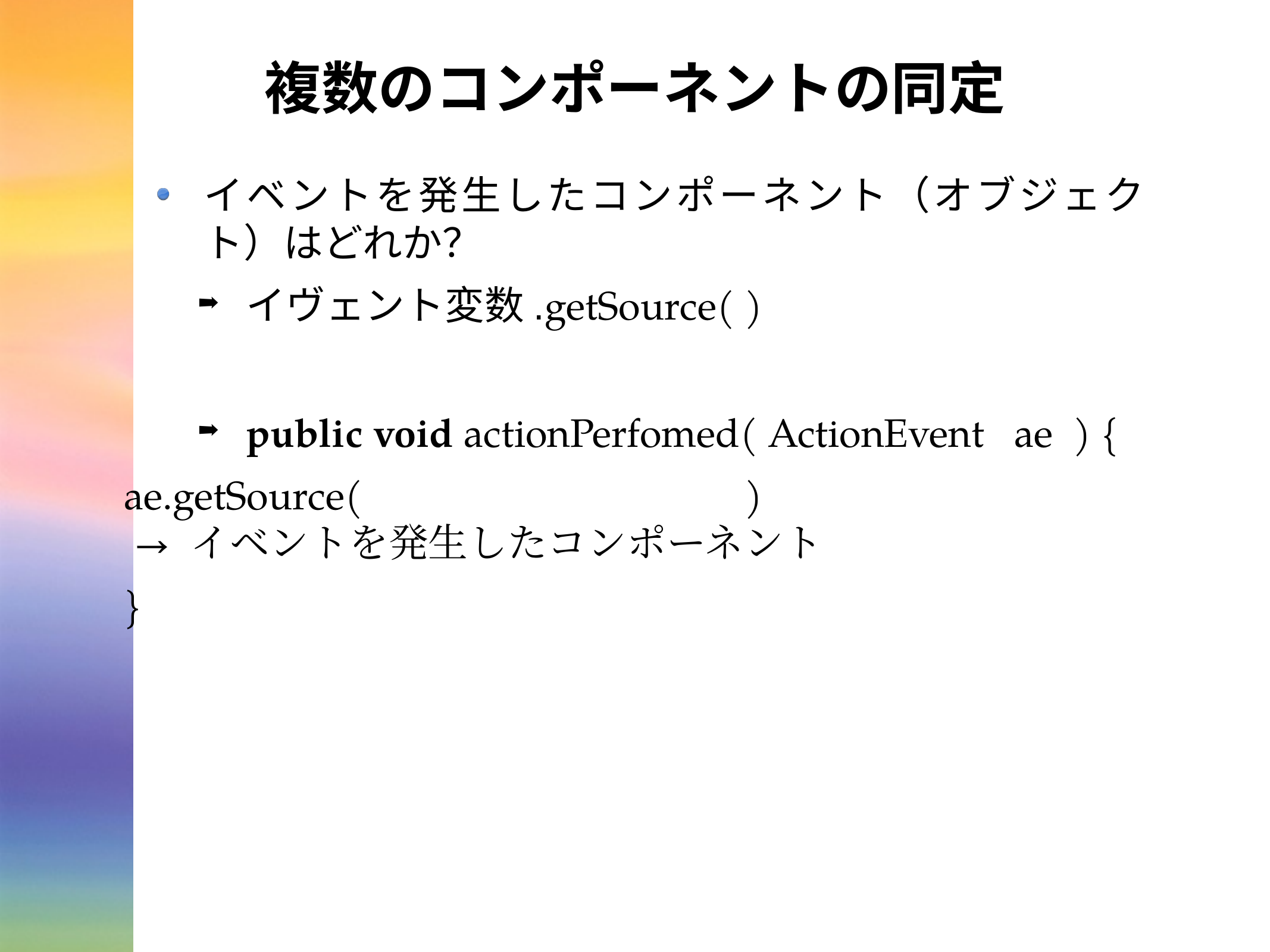

# 複数のコンポーネントの同定
イベントを発生したコンポーネント（オブジェクト）はどれか？
イヴェント変数.getSource( )

public void actionPerfomed( ActionEvent   ae  ) {
ae.getSource( )
 → イベントを発生したコンポーネント
}